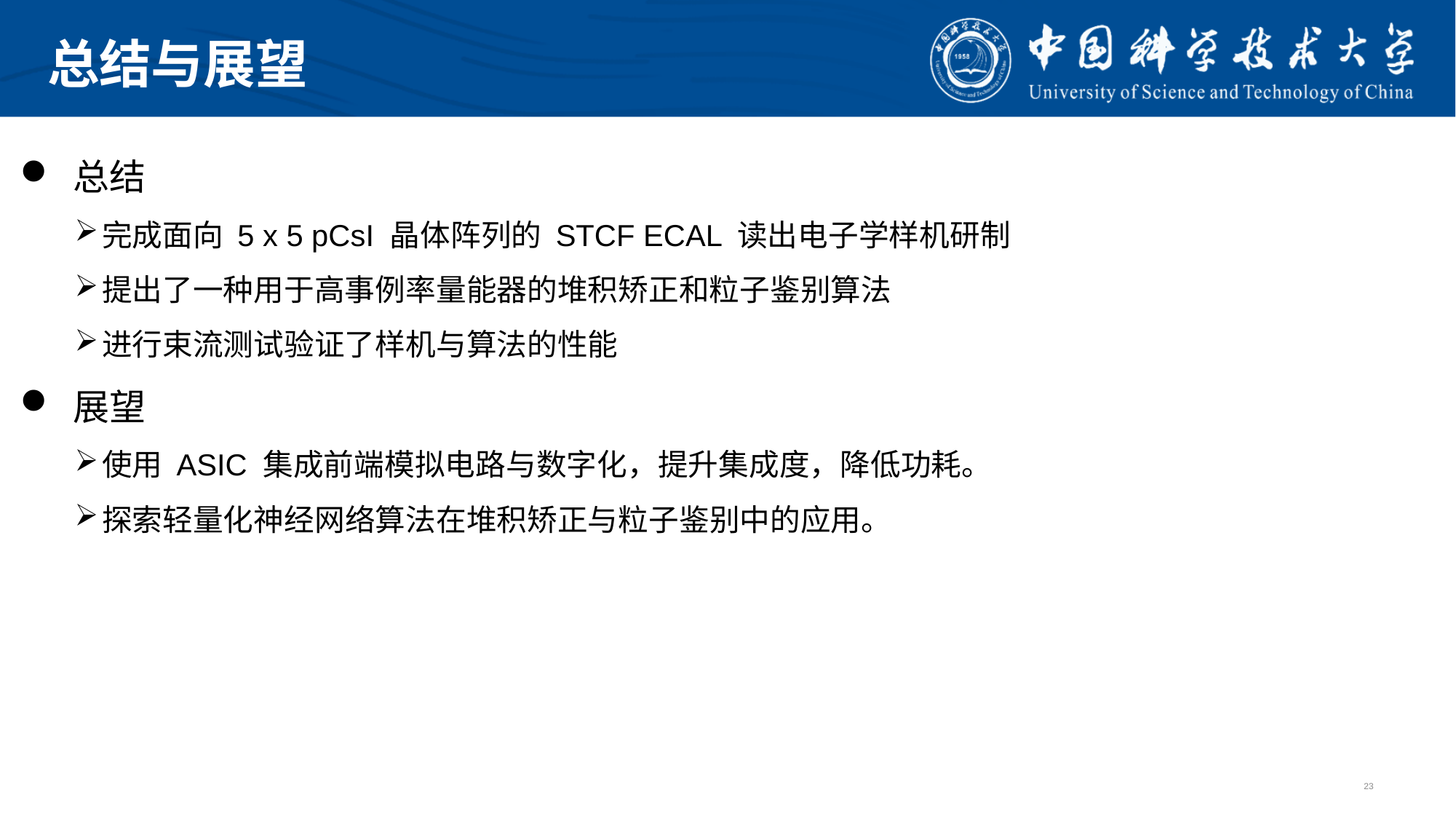

# 总结与展望
 总结
完成面向 5 x 5 pCsI 晶体阵列的 STCF ECAL 读出电子学样机研制
提出了一种用于高事例率量能器的堆积矫正和粒子鉴别算法
进行束流测试验证了样机与算法的性能
 展望
使用 ASIC 集成前端模拟电路与数字化，提升集成度，降低功耗。
探索轻量化神经网络算法在堆积矫正与粒子鉴别中的应用。
23